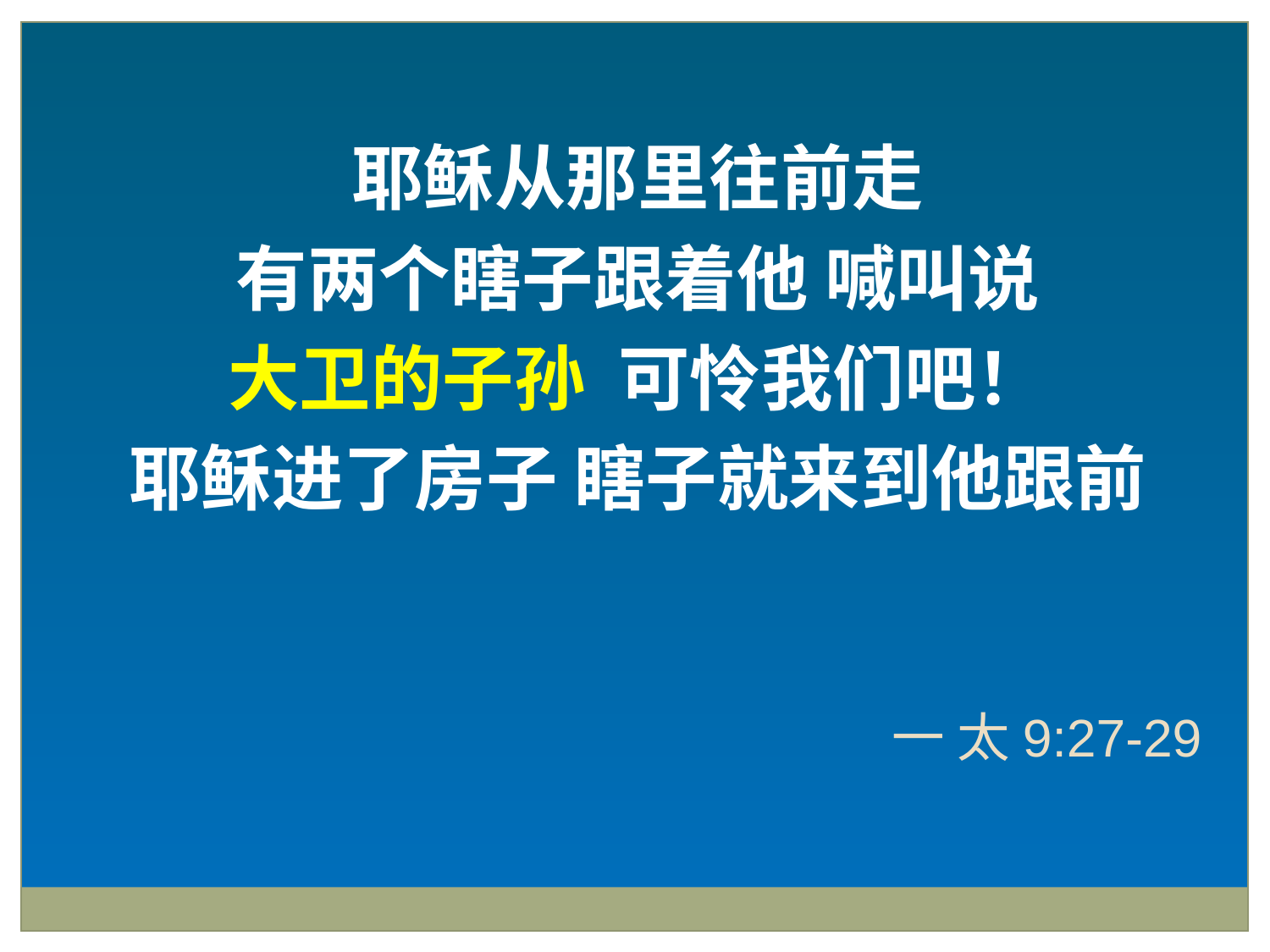

耶稣从那里往前走
有两个瞎子跟着他 喊叫说
大卫的子孙  可怜我们吧！
耶稣进了房子 瞎子就来到他跟前
一 太9:27-29